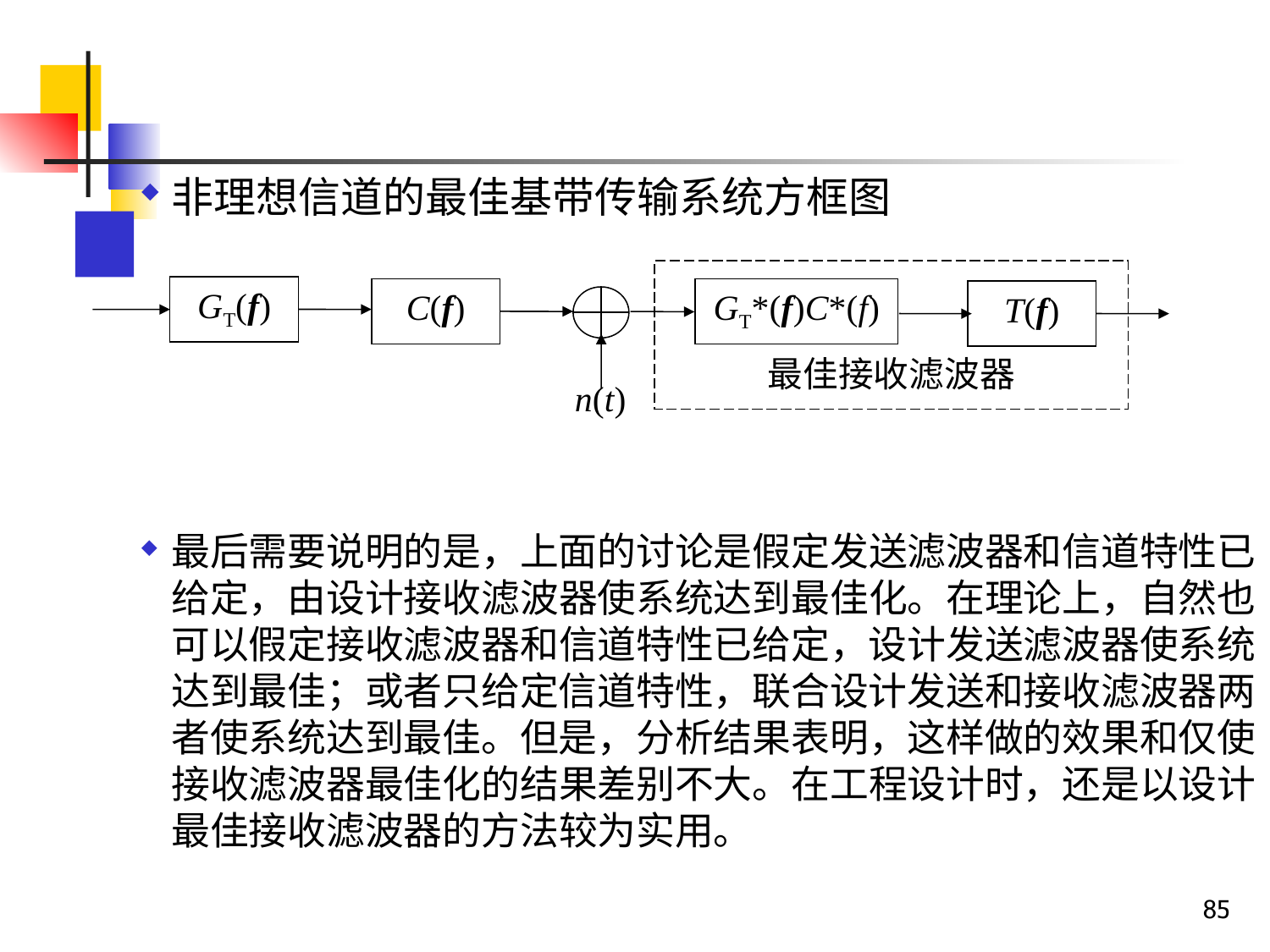

非理想信道的最佳基带传输系统方框图

最后需要说明的是，上面的讨论是假定发送滤波器和信道特性已给定，由设计接收滤波器使系统达到最佳化。在理论上，自然也可以假定接收滤波器和信道特性已给定，设计发送滤波器使系统达到最佳；或者只给定信道特性，联合设计发送和接收滤波器两者使系统达到最佳。但是，分析结果表明，这样做的效果和仅使接收滤波器最佳化的结果差别不大。在工程设计时，还是以设计最佳接收滤波器的方法较为实用。

最佳接收滤波器
GT(f)

C(f)

GT*(f)C*(f)
T(f)

n(t)
85